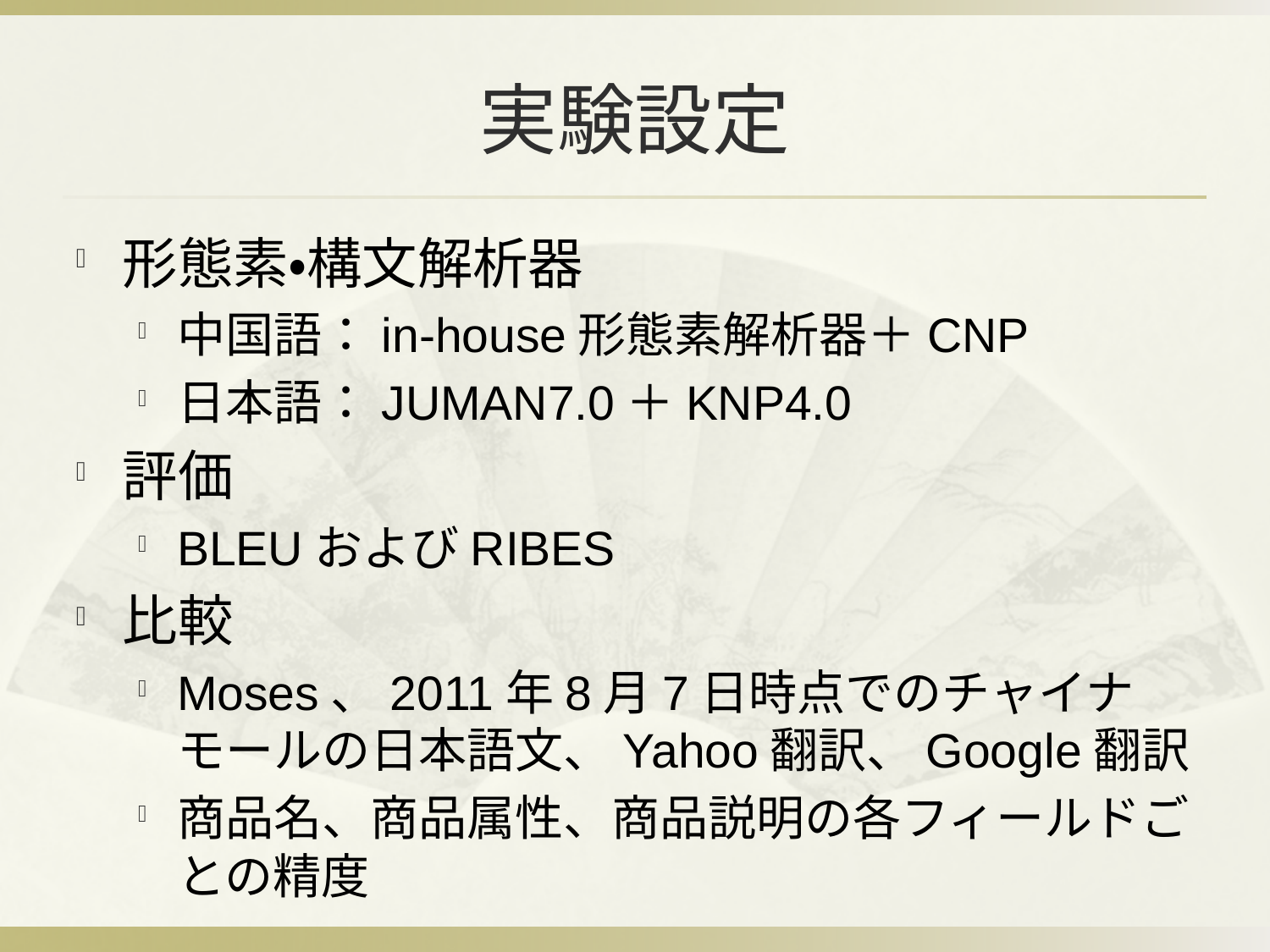

# 実験設定
形態素・構文解析器
中国語：in-house形態素解析器＋CNP
日本語：JUMAN7.0＋KNP4.0
評価
BLEUおよびRIBES
比較
Moses、2011年8月7日時点でのチャイナモールの日本語文、Yahoo翻訳、Google翻訳
商品名、商品属性、商品説明の各フィールドごとの精度